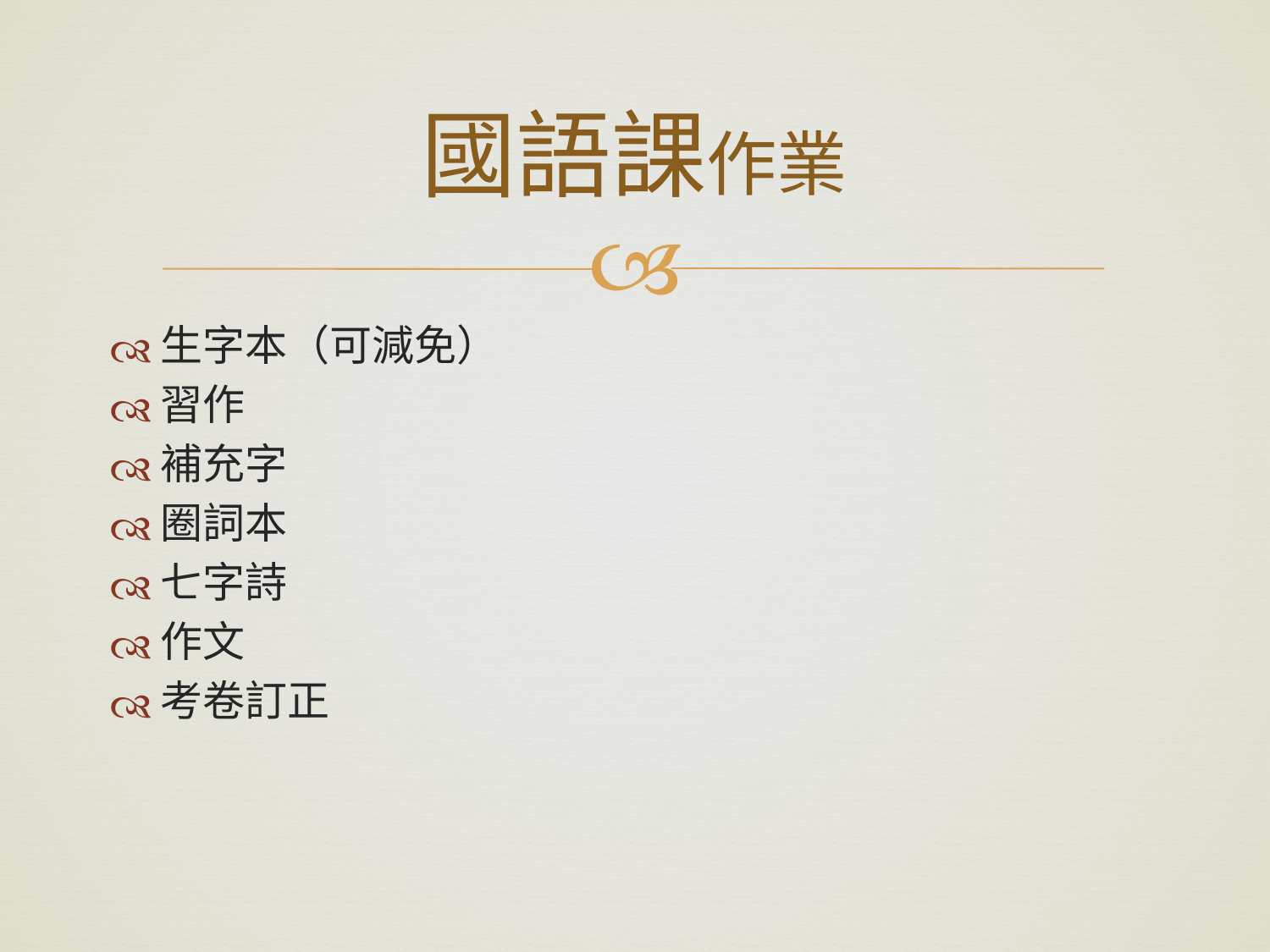

# 國語課作業
生字本（可減免）
習作
補充字
圈詞本
七字詩
作文
考卷訂正